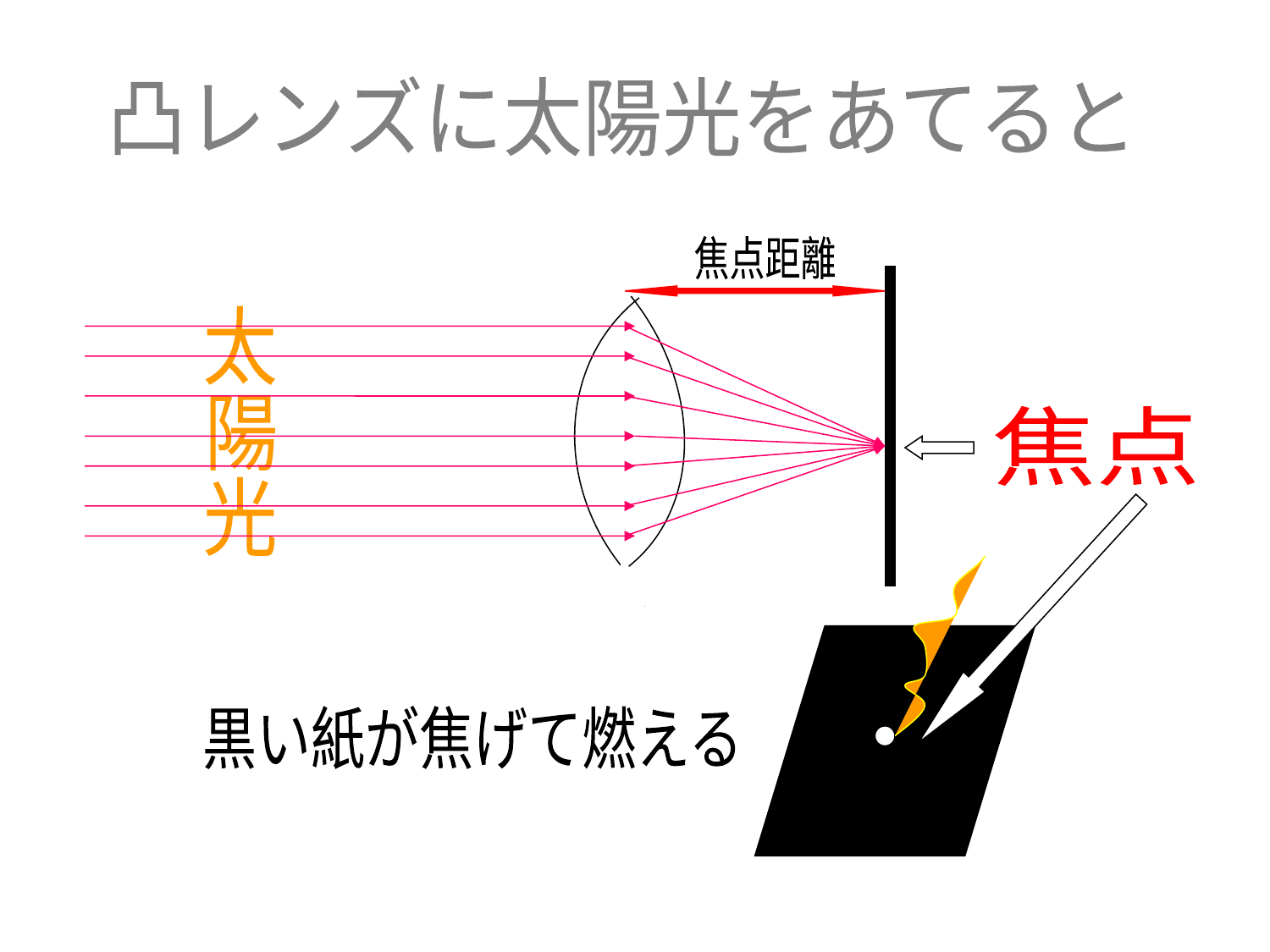

凸レンズに太陽光をあてると
焦点距離

太
陽
光

焦点

黒い紙が焦げて燃える